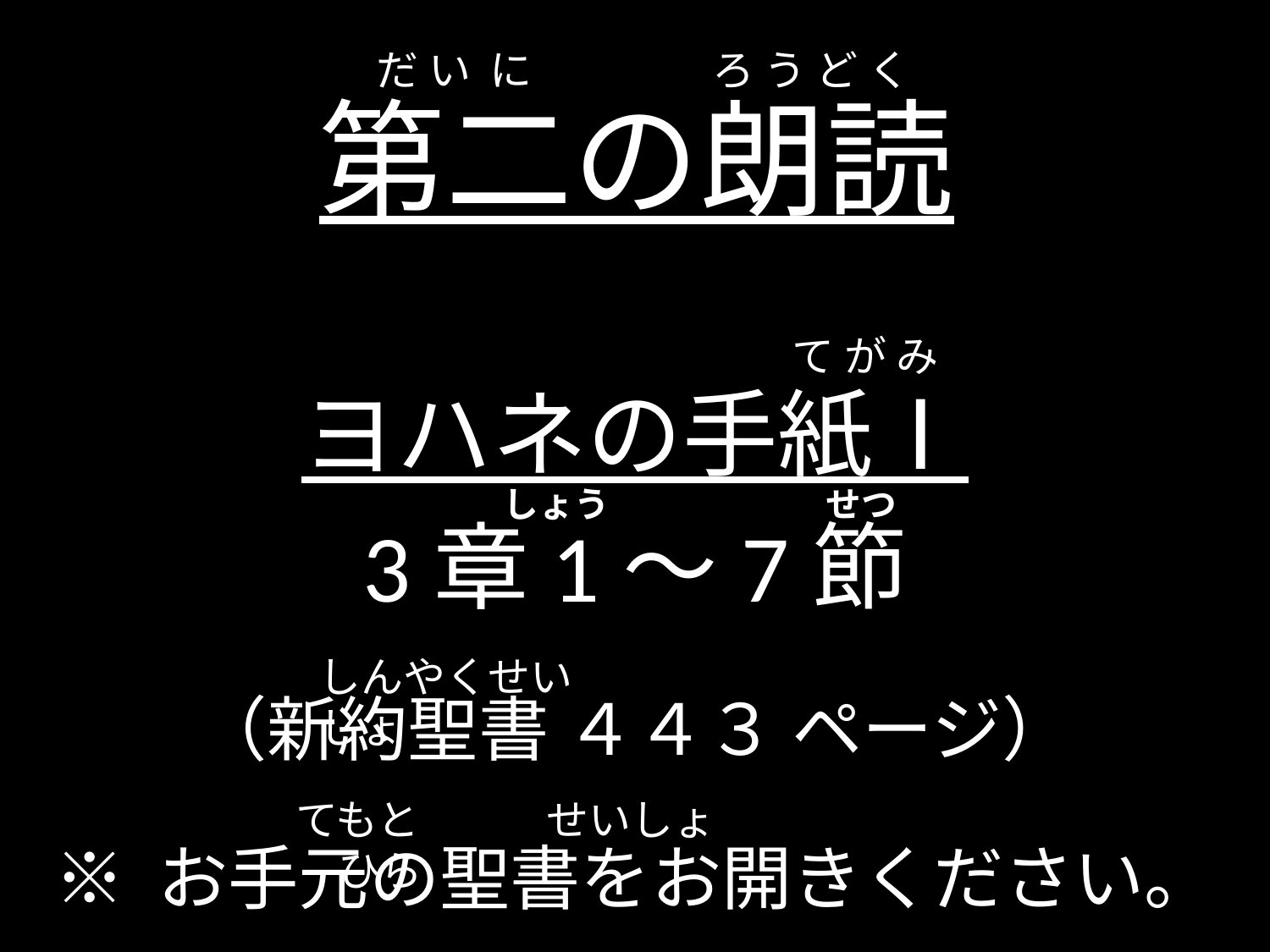

だ い  に                   ろ う ど く
# 第二の朗読
　　　　　　　　て が み
ヨハネの手紙Ⅰ
3章1～7節

（新約聖書 ４４３ ページ）
                      　　しょう                           せつ
しんやくせいしょ
てもと　　　せいしょ　　　　ひら
※ お手元の聖書をお開きください。